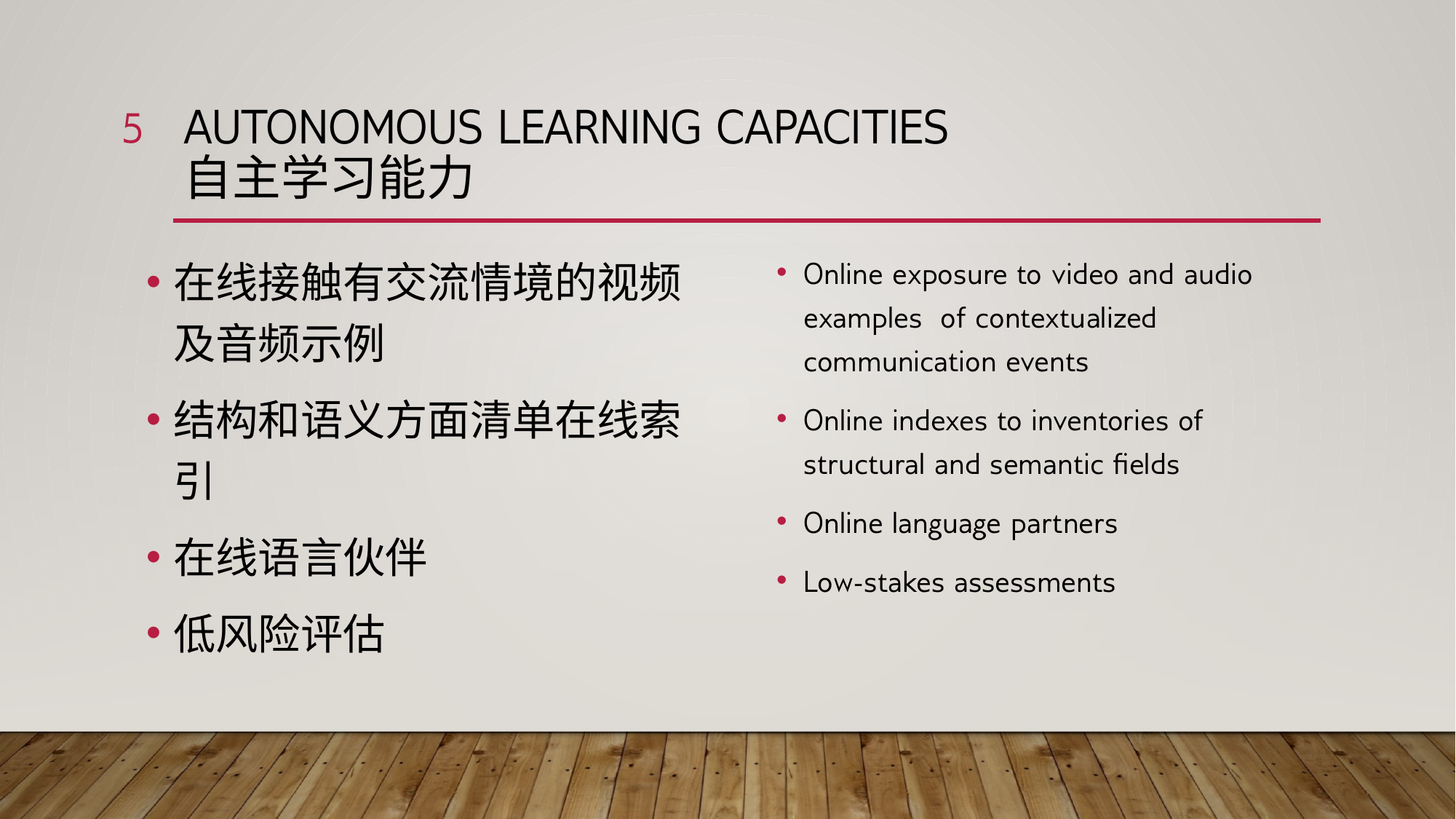

5
# Autonomous learning capacities 自主学习能力
在线接触有交流情境的视频及音频示例
结构和语义方面清单在线索引
在线语言伙伴
低风险评估
Online exposure to video and audio examples  of contextualized communication events
Online indexes to inventories of structural and semantic fields
Online language partners
Low-stakes assessments